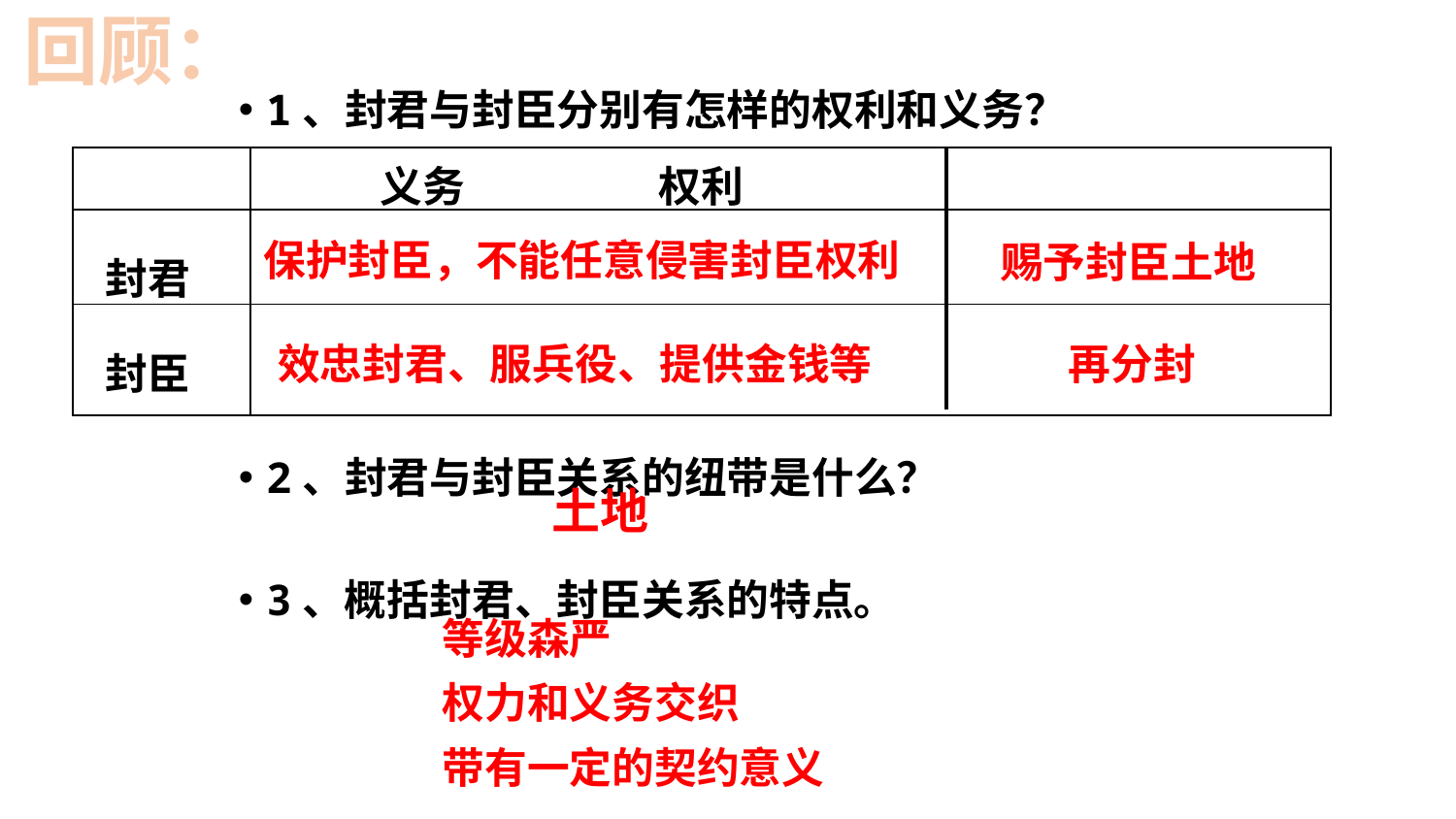

回顾：
1、封君与封臣分别有怎样的权利和义务？

2、封君与封臣关系的纽带是什么？

3、概括封君、封臣关系的特点。

|  | 义务 权利 |
| --- | --- |
| 封君 |  |
| 封臣 |  |
保护封臣，不能任意侵害封臣权利
赐予封臣土地
再分封
效忠封君、服兵役、提供金钱等
土地
    等级森严
    权力和义务交织
    带有一定的契约意义